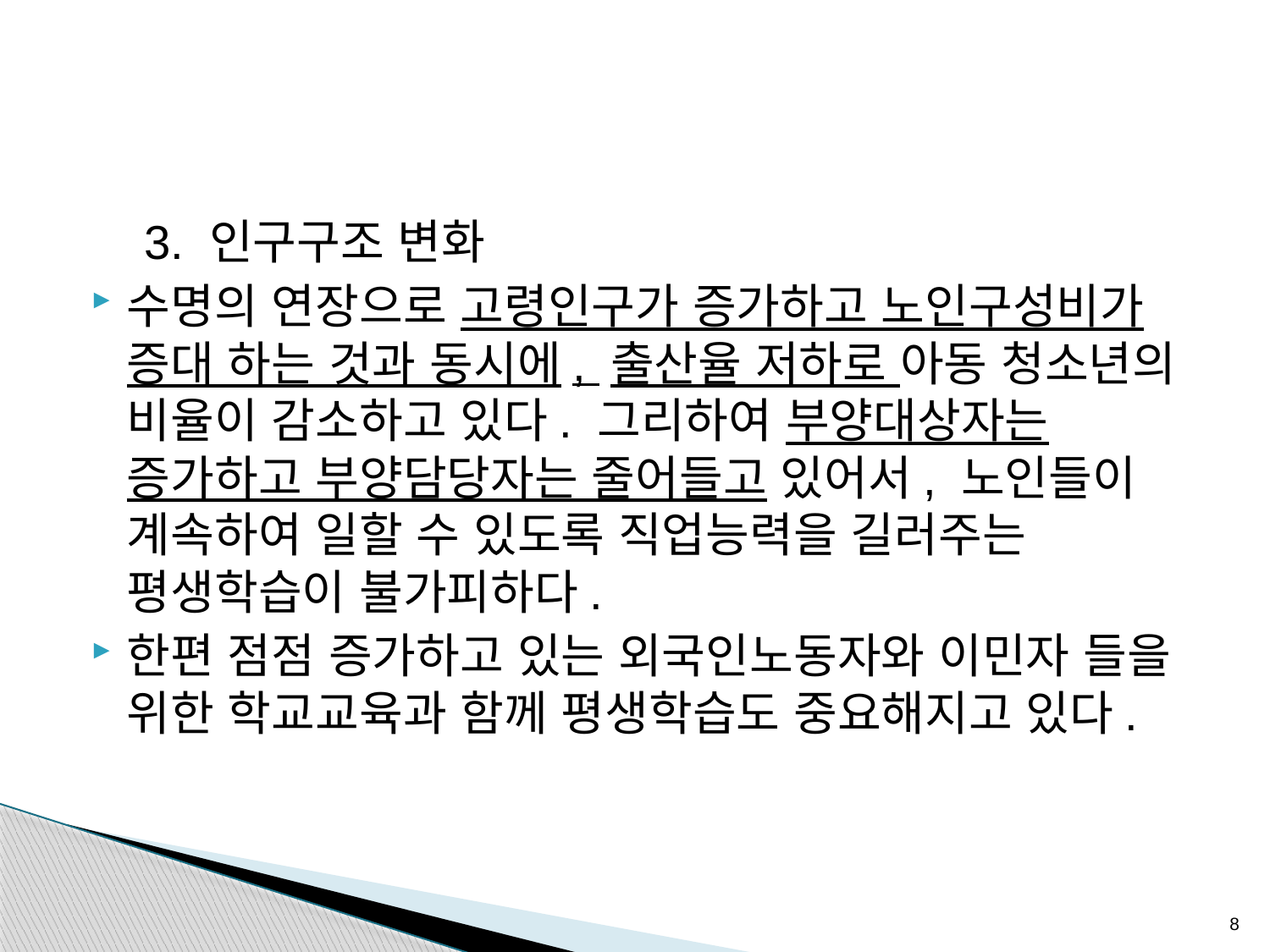

#
    3. 인구구조 변화
수명의 연장으로 고령인구가 증가하고 노인구성비가 증대 하는 것과 동시에, 출산율 저하로 아동 청소년의 비율이 감소하고 있다. 그리하여 부양대상자는 증가하고 부양담당자는 줄어들고 있어서, 노인들이 계속하여 일할 수 있도록 직업능력을 길러주는 평생학습이 불가피하다.
한편 점점 증가하고 있는 외국인노동자와 이민자 들을 위한 학교교육과 함께 평생학습도 중요해지고 있다.
8